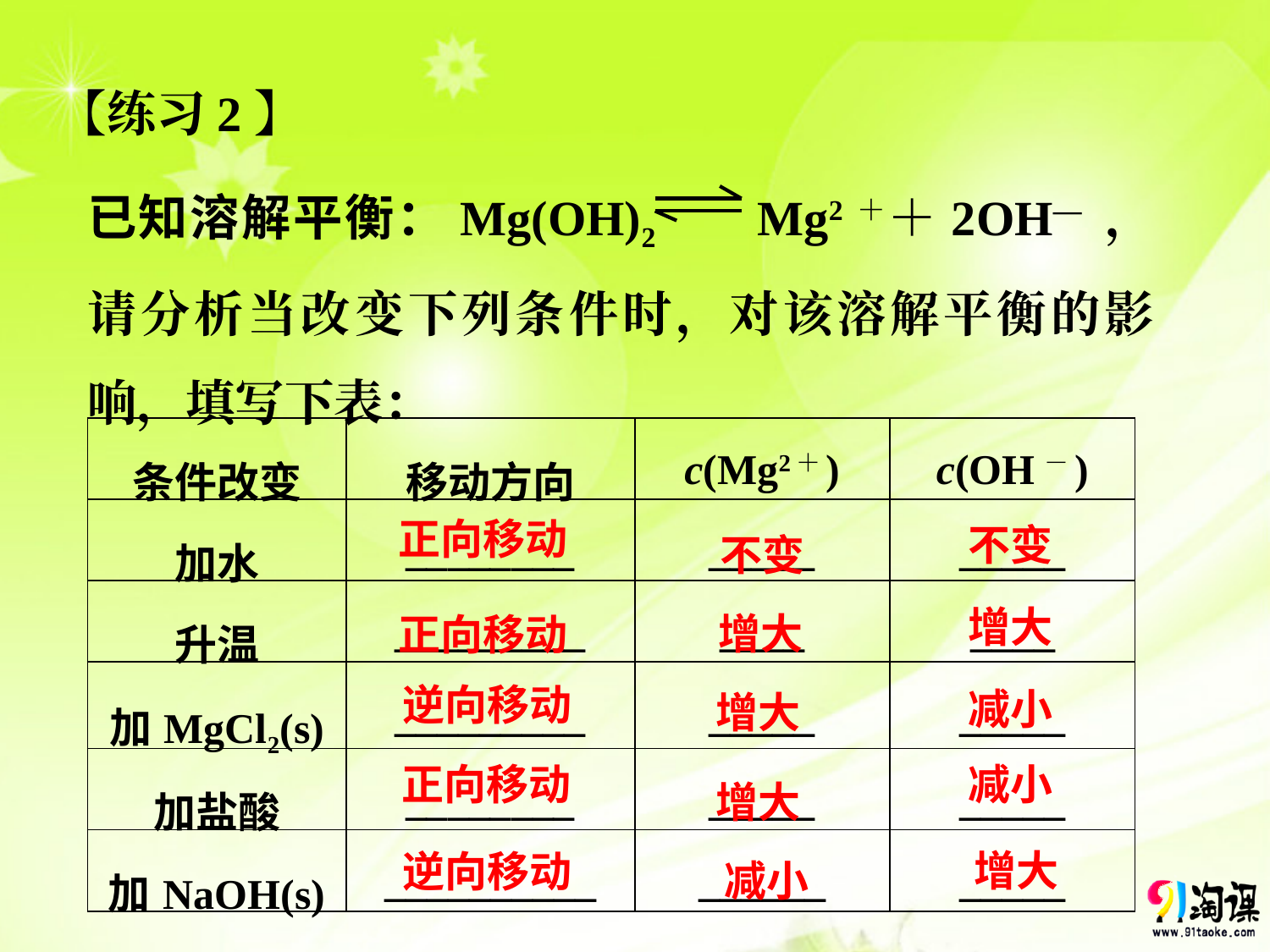

【练习2】
已知溶解平衡：Mg(OH)2       Mg2＋＋2OH— ，请分析当改变下列条件时，对该溶解平衡的影响，填写下表：
| 条件改变 | 移动方向 | c(Mg2＋) | c(OH－) |
| --- | --- | --- | --- |
| 加水 | \_\_\_\_\_\_\_\_ | \_\_\_\_\_ | \_\_\_\_\_ |
| 升温 | \_\_\_\_\_\_\_\_\_ | \_\_\_\_ | \_\_\_\_ |
| 加MgCl2(s) | \_\_\_\_\_\_\_\_\_ | \_\_\_\_\_ | \_\_\_\_\_ |
| 加盐酸 | \_\_\_\_\_\_\_\_ | \_\_\_\_\_ | \_\_\_\_\_ |
| 加NaOH(s) | \_\_\_\_\_\_\_\_\_\_ | \_\_\_\_\_\_ | \_\_\_\_\_ |
不变
正向移动
不变
增大
增大
正向移动
增大
逆向移动
减小
增大
正向移动
减小
减小
增大
逆向移动